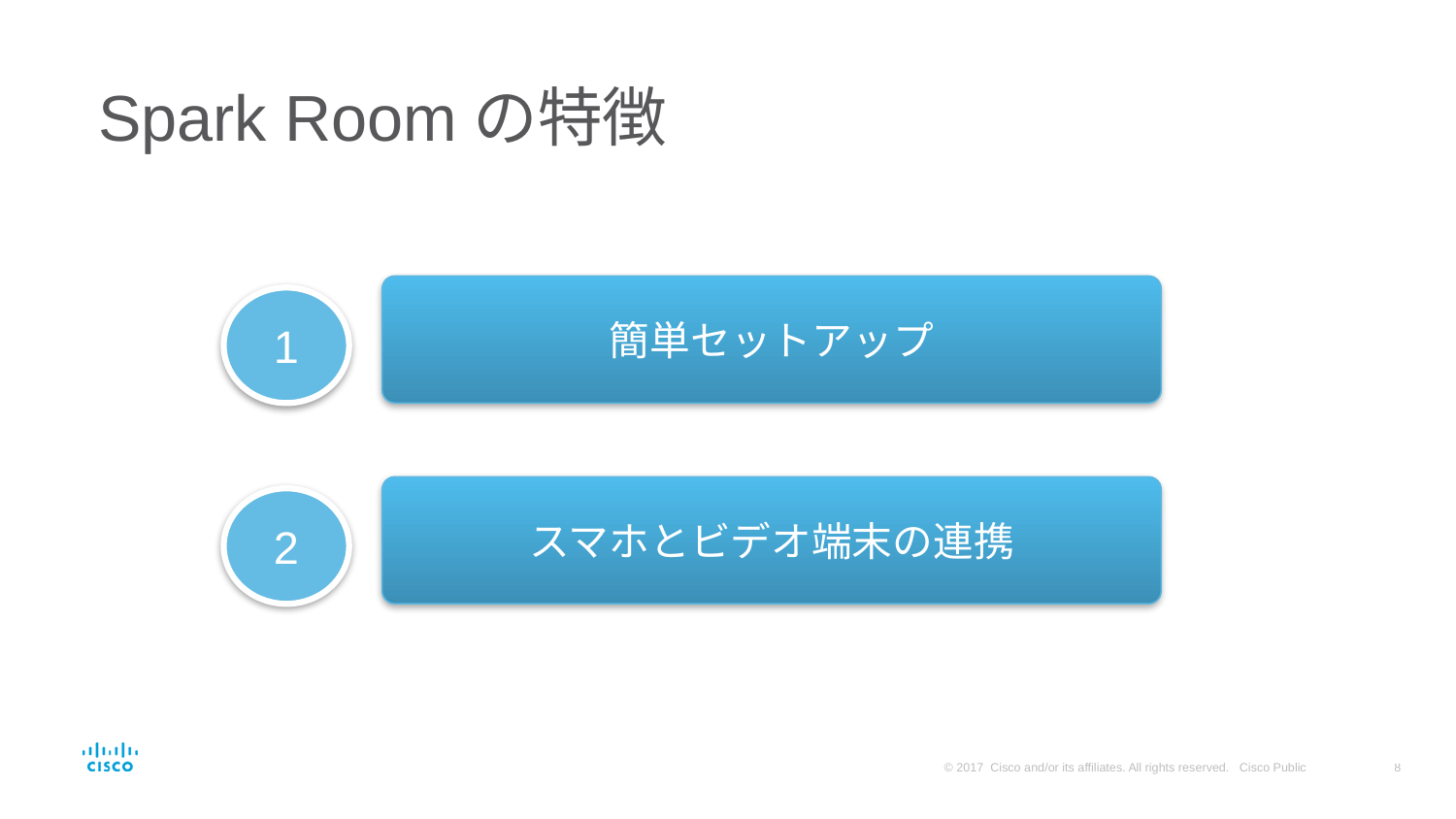

# Spark Roomの特徴
簡単セットアップ
1
スマホとビデオ端末の連携
2